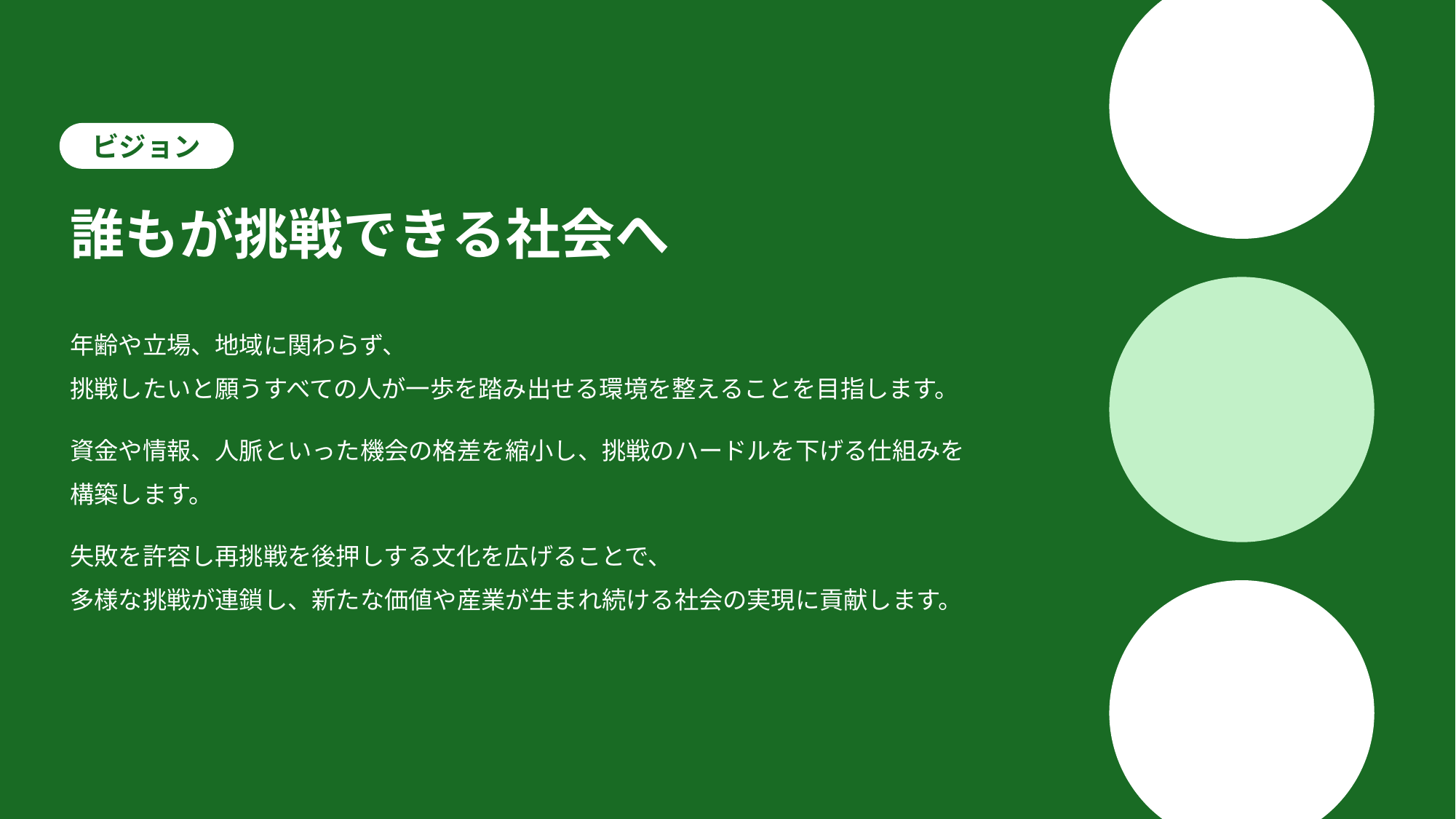

ビジョン
誰もが挑戦できる社会へ
年齢や立場、地域に関わらず、
挑戦したいと願うすべての人が一歩を踏み出せる環境を整えることを目指します。
資金や情報、人脈といった機会の格差を縮小し、挑戦のハードルを下げる仕組みを構築します。
失敗を許容し再挑戦を後押しする文化を広げることで、
多様な挑戦が連鎖し、新たな価値や産業が生まれ続ける社会の実現に貢献します。